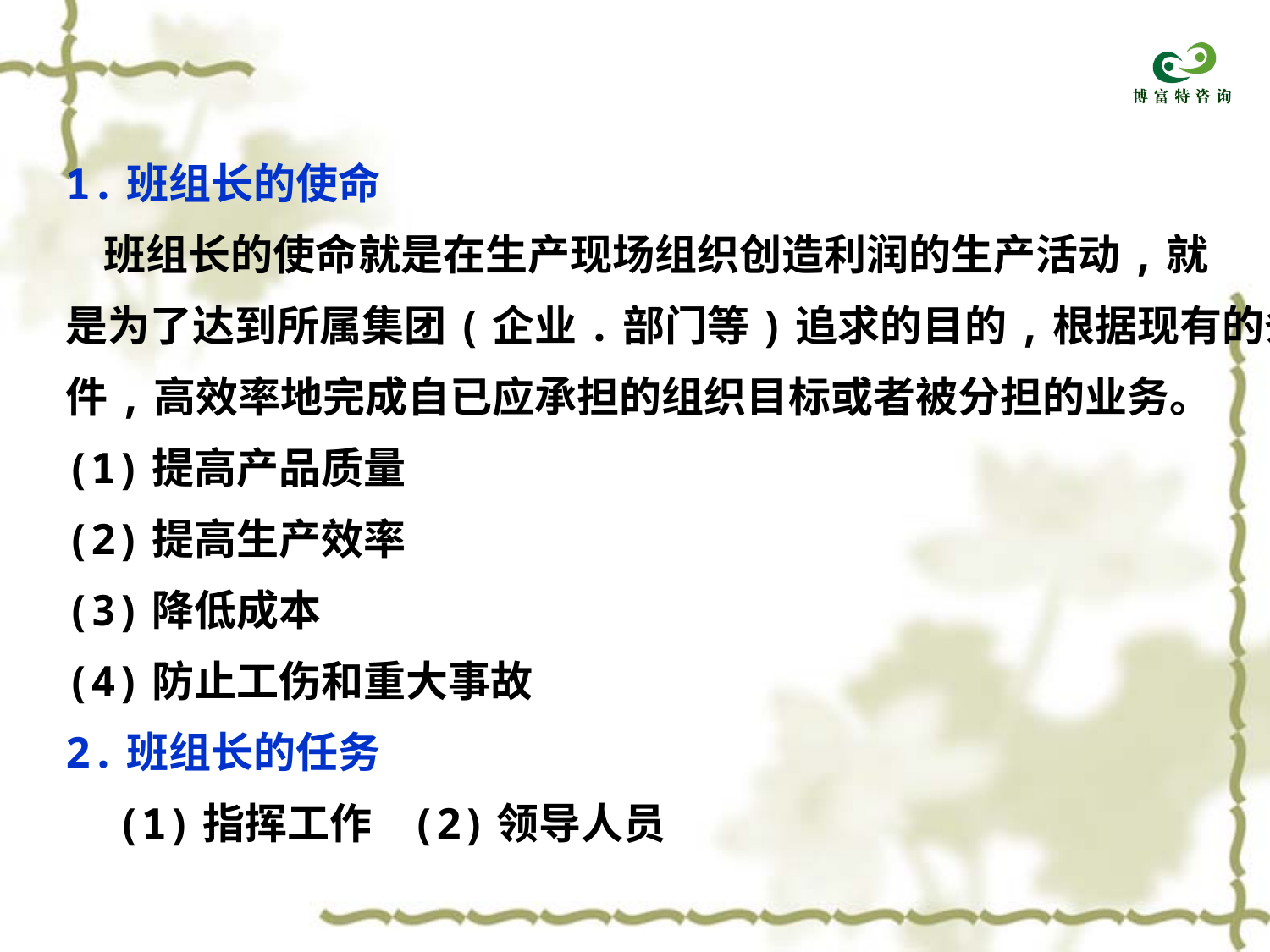

1.班组长的使命
   班组长的使命就是在生产现场组织创造利润的生产活动,就
是为了达到所属集团(企业.部门等)追求的目的,根据现有的条
件,高效率地完成自已应承担的组织目标或者被分担的业务。
(1)提高产品质量
(2)提高生产效率
(3)降低成本
(4)防止工伤和重大事故
2.班组长的任务
  (1)指挥工作   (2)领导人员